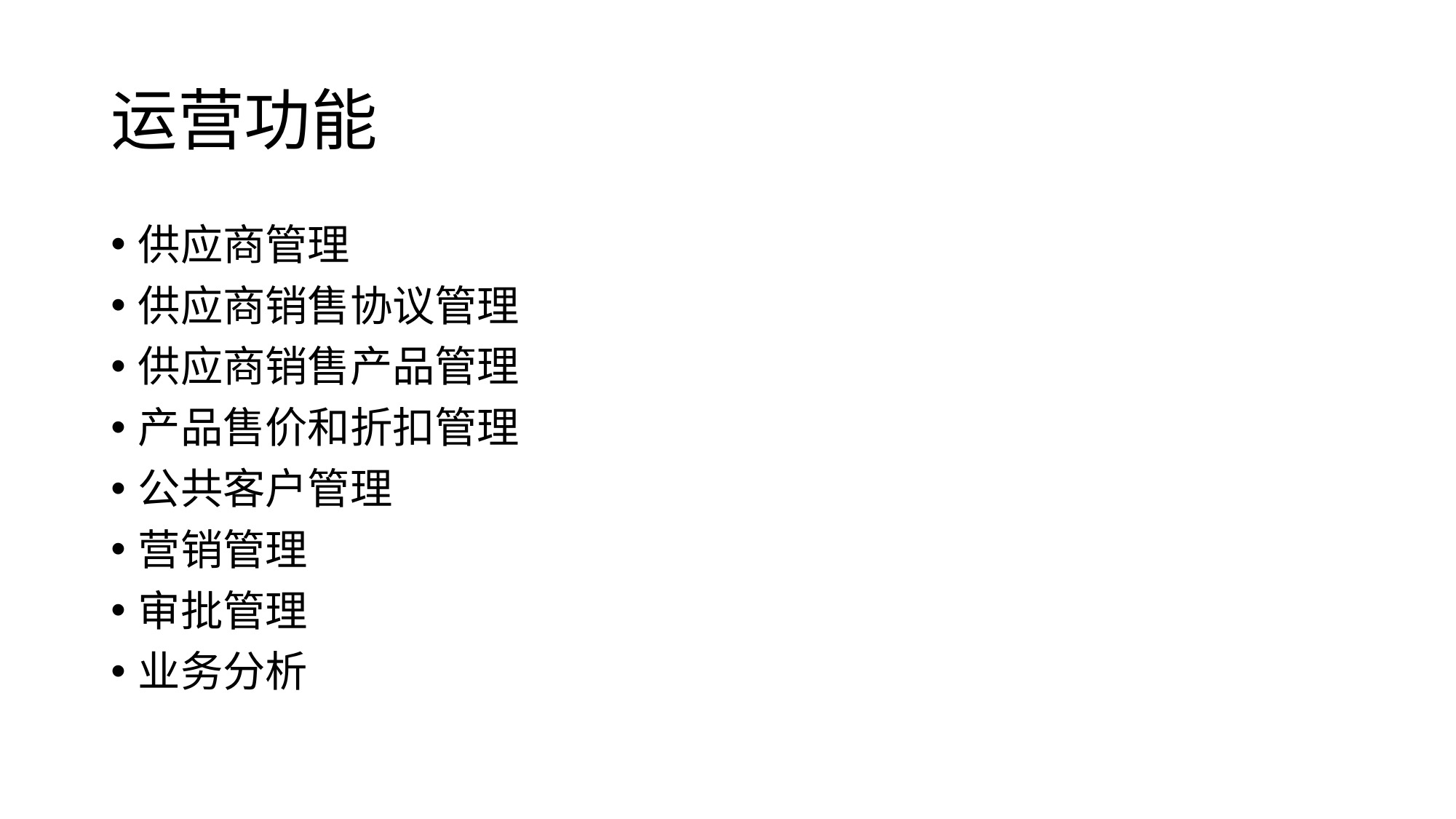

# 运营功能
供应商管理
供应商销售协议管理
供应商销售产品管理
产品售价和折扣管理
公共客户管理
营销管理
审批管理
业务分析